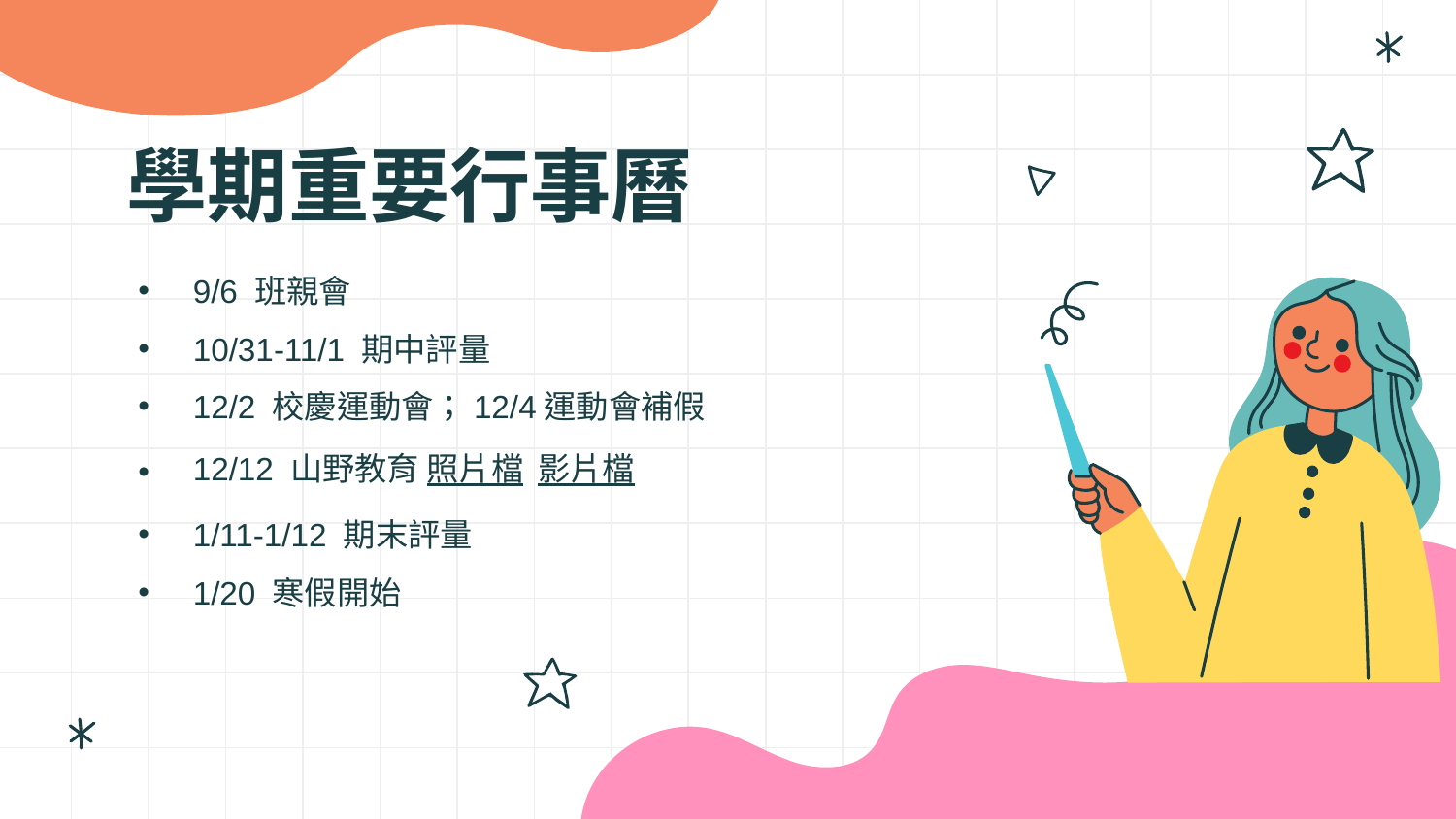

# 學期重要行事曆

9/6 班親會
10/31-11/1 期中評量
12/2 校慶運動會；12/4運動會補假
12/12 山野教育 照片檔  影片檔
1/11-1/12 期末評量
1/20 寒假開始